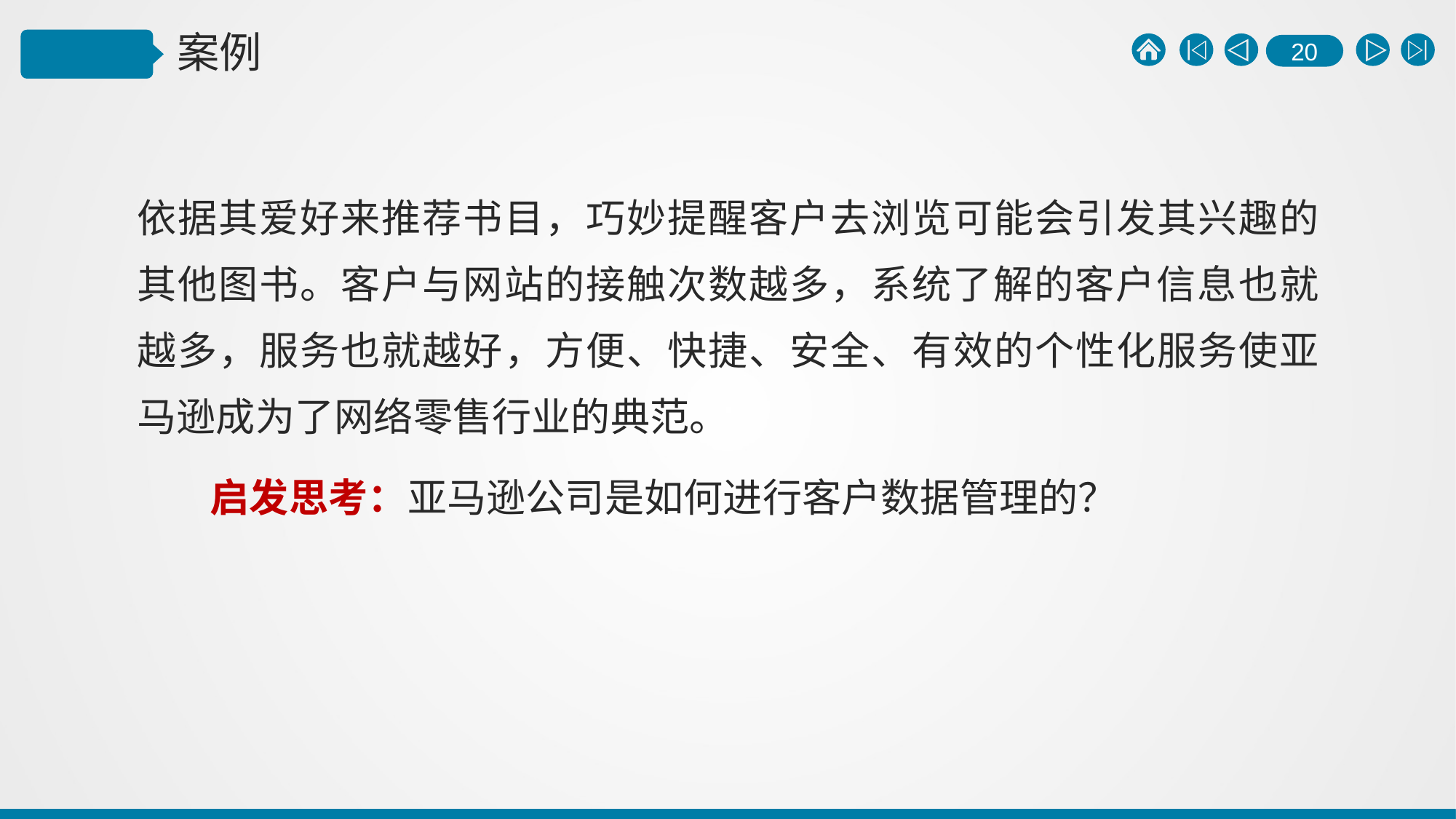

依据其爱好来推荐书目，巧妙提醒客户去浏览可能会引发其兴趣的其他图书。客户与网站的接触次数越多，系统了解的客户信息也就越多，服务也就越好，方便、快捷、安全、有效的个性化服务使亚马逊成为了网络零售行业的典范。
启发思考：亚马逊公司是如何进行客户数据管理的？